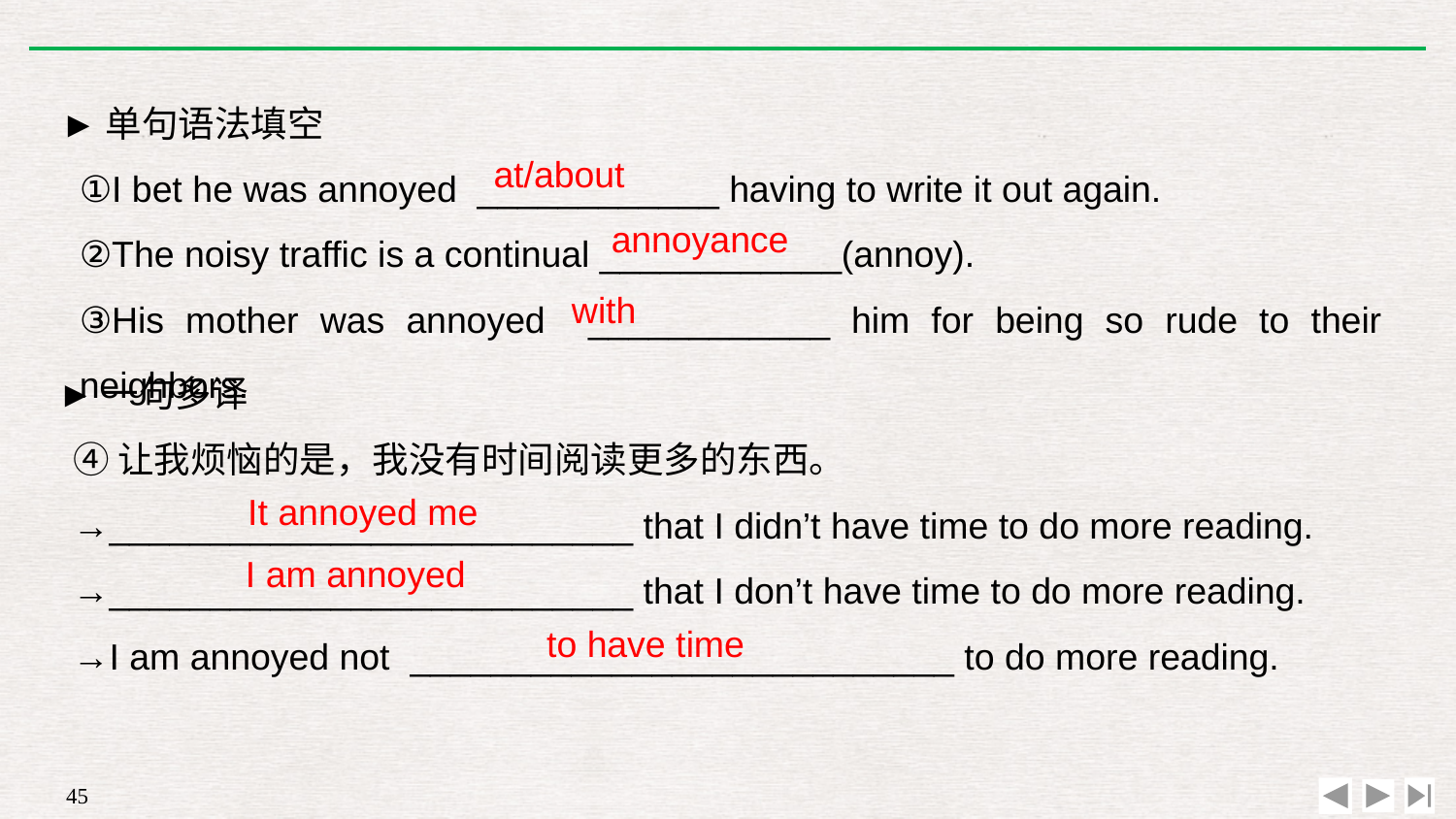

►单句语法填空
①I bet he was annoyed  ____________ having to write it out again.
②The noisy traffic is a continual ____________(annoy).
③His mother was annoyed  ____________ him for being so rude to their neighbors.
at/about
annoyance
with
►一句多译
④让我烦恼的是，我没有时间阅读更多的东西。
→__________________________ that I didn’t have time to do more reading.
→__________________________ that I don’t have time to do more reading.
→I am annoyed not  ___________________________ to do more reading.
It annoyed me
I am annoyed
to have time